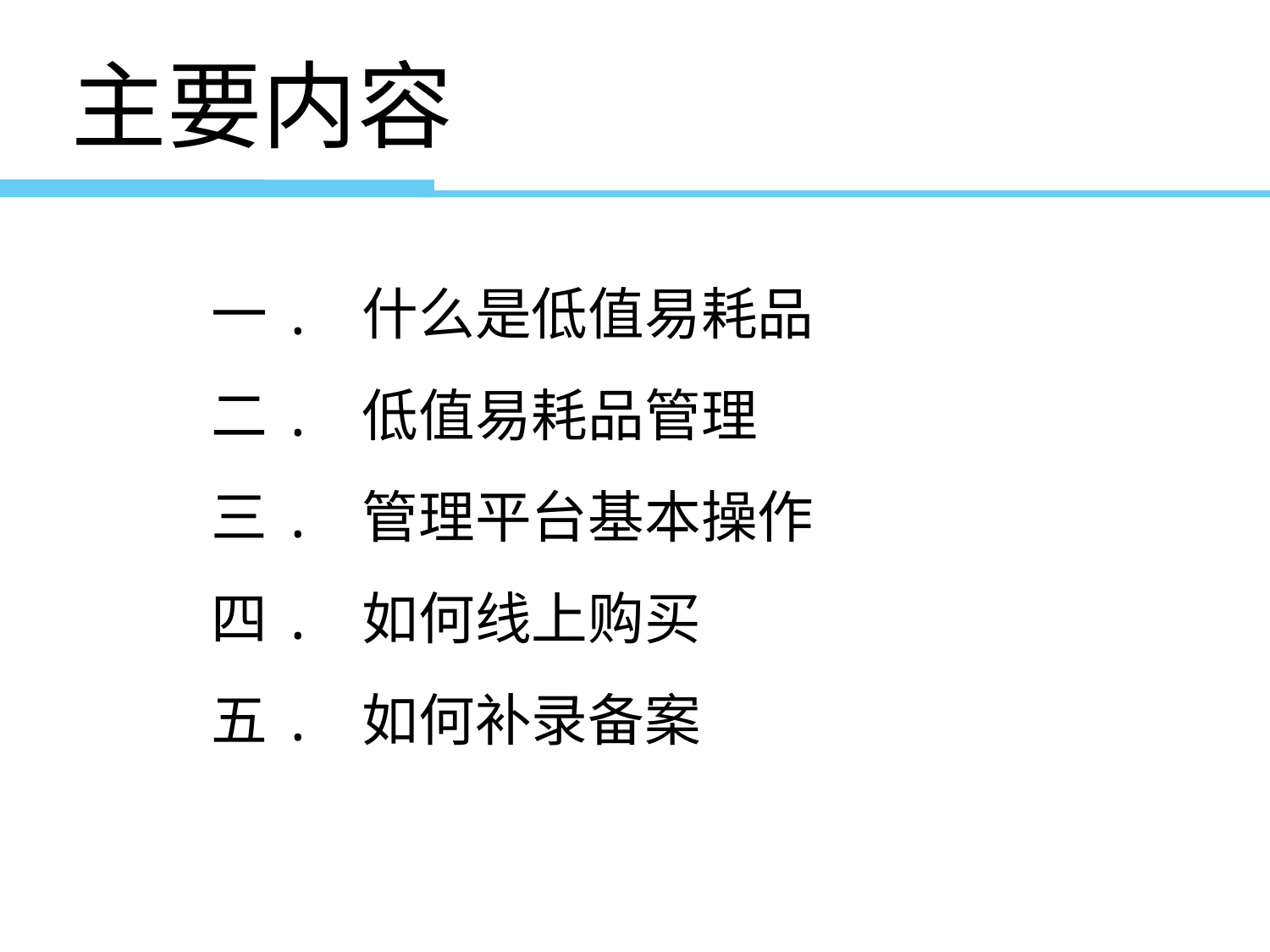

主要内容

一. 什么是低值易耗品
二. 低值易耗品管理
三. 管理平台基本操作
四. 如何线上购买
五. 如何补录备案